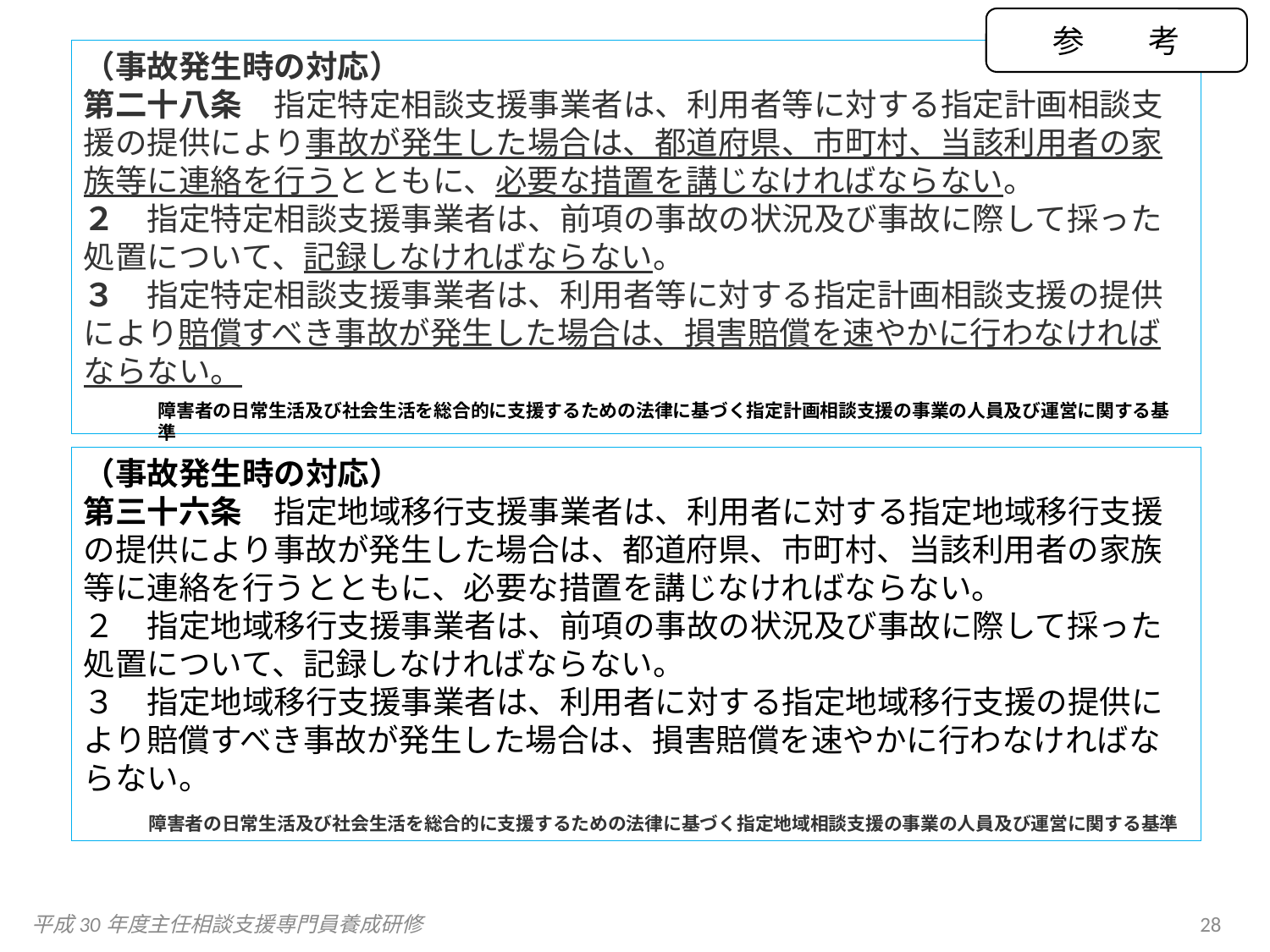

参　　考
（事故発生時の対応）
第二十八条　指定特定相談支援事業者は、利用者等に対する指定計画相談支援の提供により事故が発生した場合は、都道府県、市町村、当該利用者の家族等に連絡を行うとともに、必要な措置を講じなければならない。
２　指定特定相談支援事業者は、前項の事故の状況及び事故に際して採った処置について、記録しなければならない。
３　指定特定相談支援事業者は、利用者等に対する指定計画相談支援の提供により賠償すべき事故が発生した場合は、損害賠償を速やかに行わなければならない。

障害者の日常生活及び社会生活を総合的に支援するための法律に基づく指定計画相談支援の事業の人員及び運営に関する基準
（事故発生時の対応）
第三十六条　指定地域移行支援事業者は、利用者に対する指定地域移行支援の提供により事故が発生した場合は、都道府県、市町村、当該利用者の家族等に連絡を行うとともに、必要な措置を講じなければならない。
２　指定地域移行支援事業者は、前項の事故の状況及び事故に際して採った処置について、記録しなければならない。
３　指定地域移行支援事業者は、利用者に対する指定地域移行支援の提供により賠償すべき事故が発生した場合は、損害賠償を速やかに行わなければならない。

障害者の日常生活及び社会生活を総合的に支援するための法律に基づく指定地域相談支援の事業の人員及び運営に関する基準
28
平成30年度主任相談支援専門員養成研修